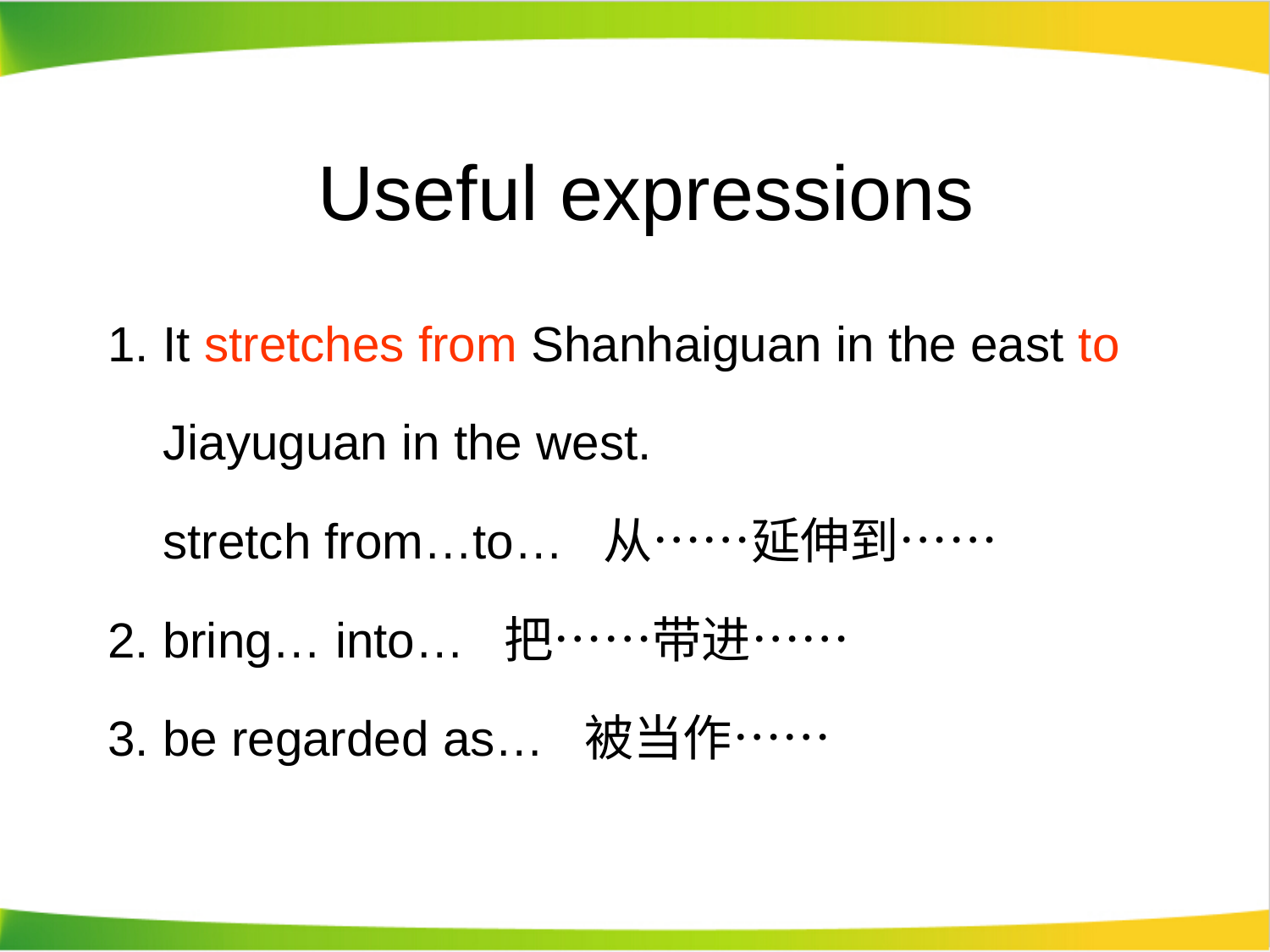

# Useful expressions
1. It stretches from Shanhaiguan in the east to
    Jiayuguan in the west.
    stretch from…to…  从……延伸到……
2. bring… into…  把……带进……
3. be regarded as…  被当作……